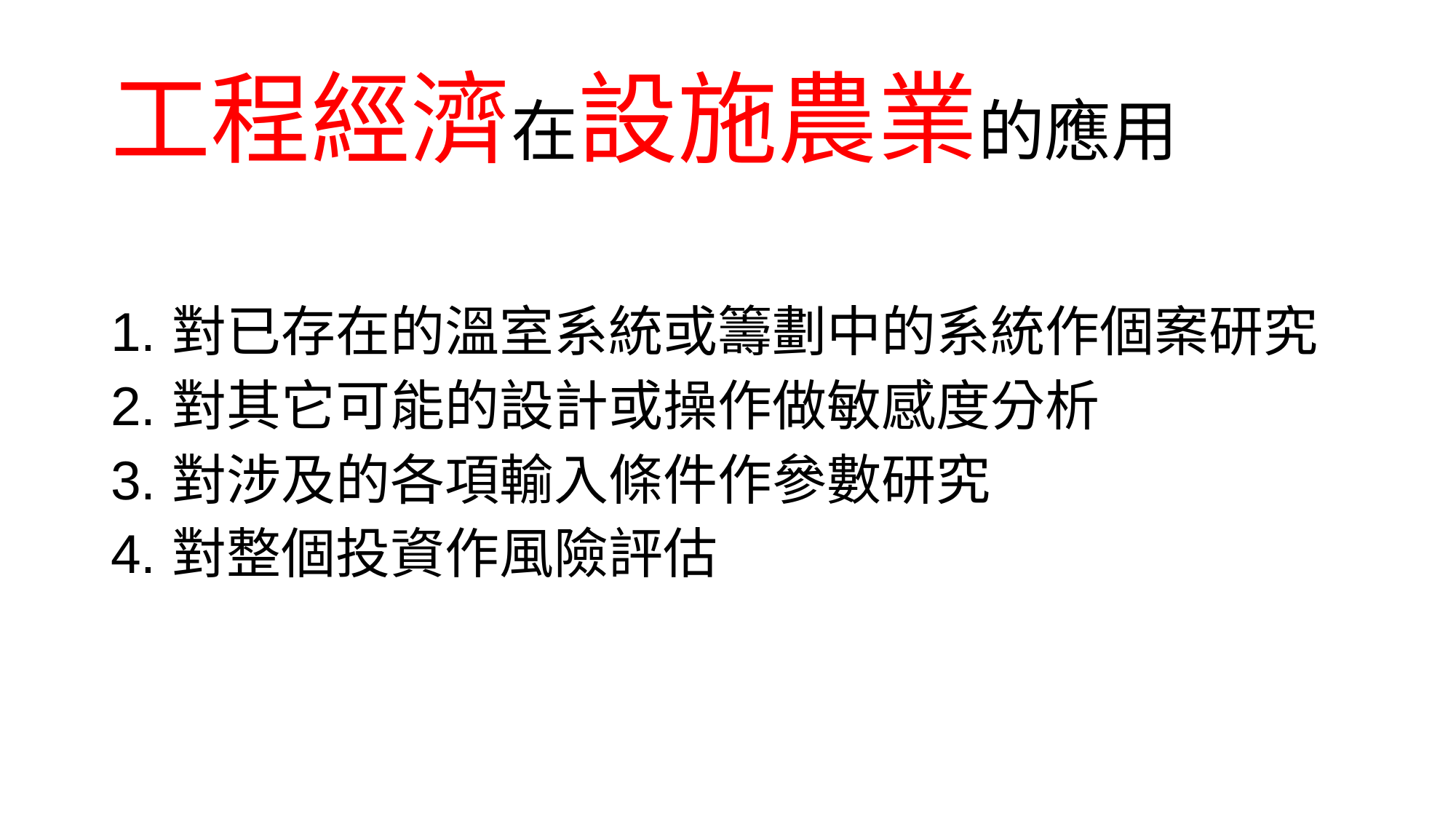

# 工程經濟在設施農業的應用

對已存在的溫室系統或籌劃中的系統作個案研究
對其它可能的設計或操作做敏感度分析
對涉及的各項輸入條件作參數研究
對整個投資作風險評估